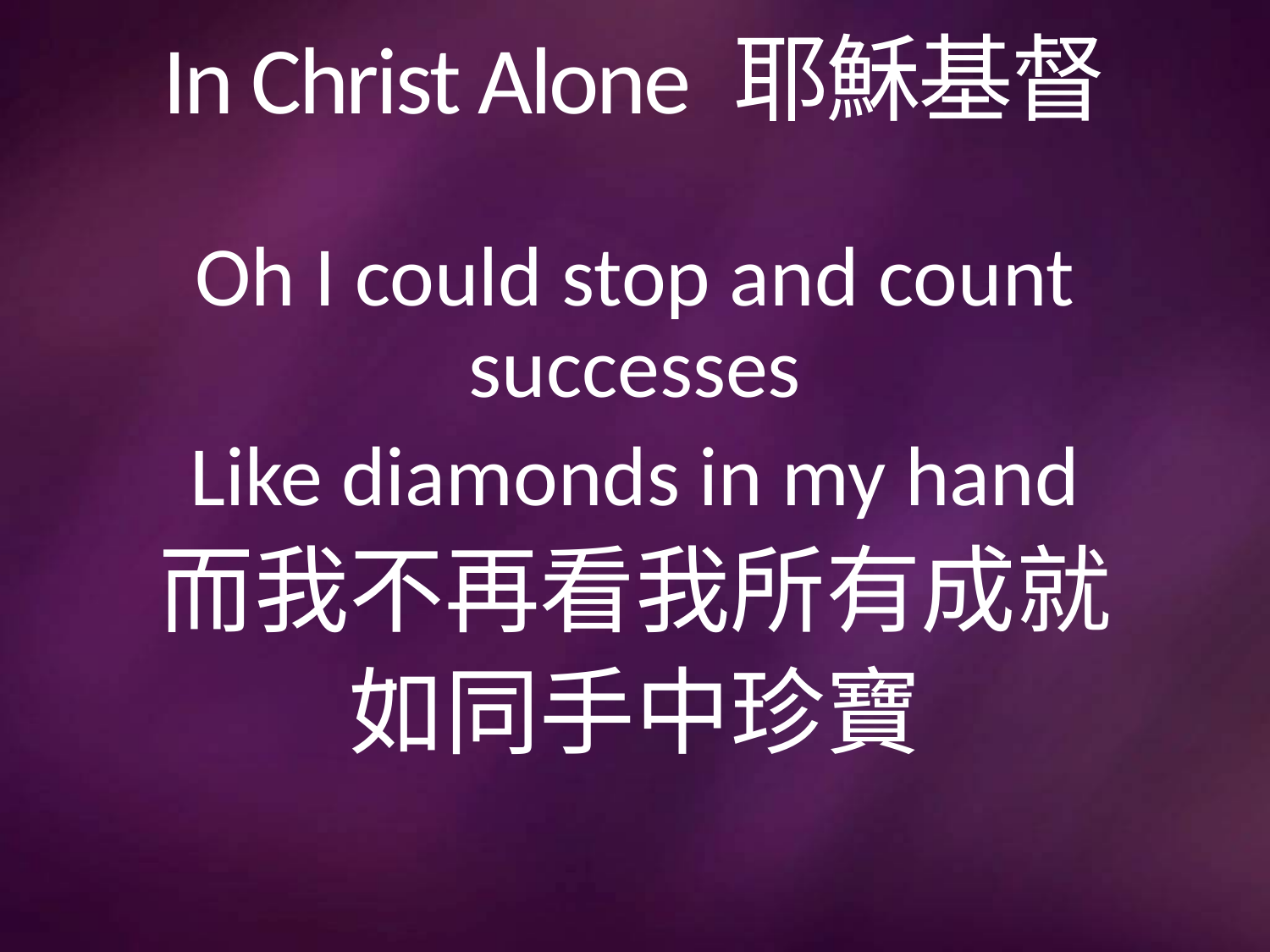

# In Christ Alone 耶穌基督
Oh I could stop and count successes
Like diamonds in my hand
而我不再看我所有成就
如同手中珍寶